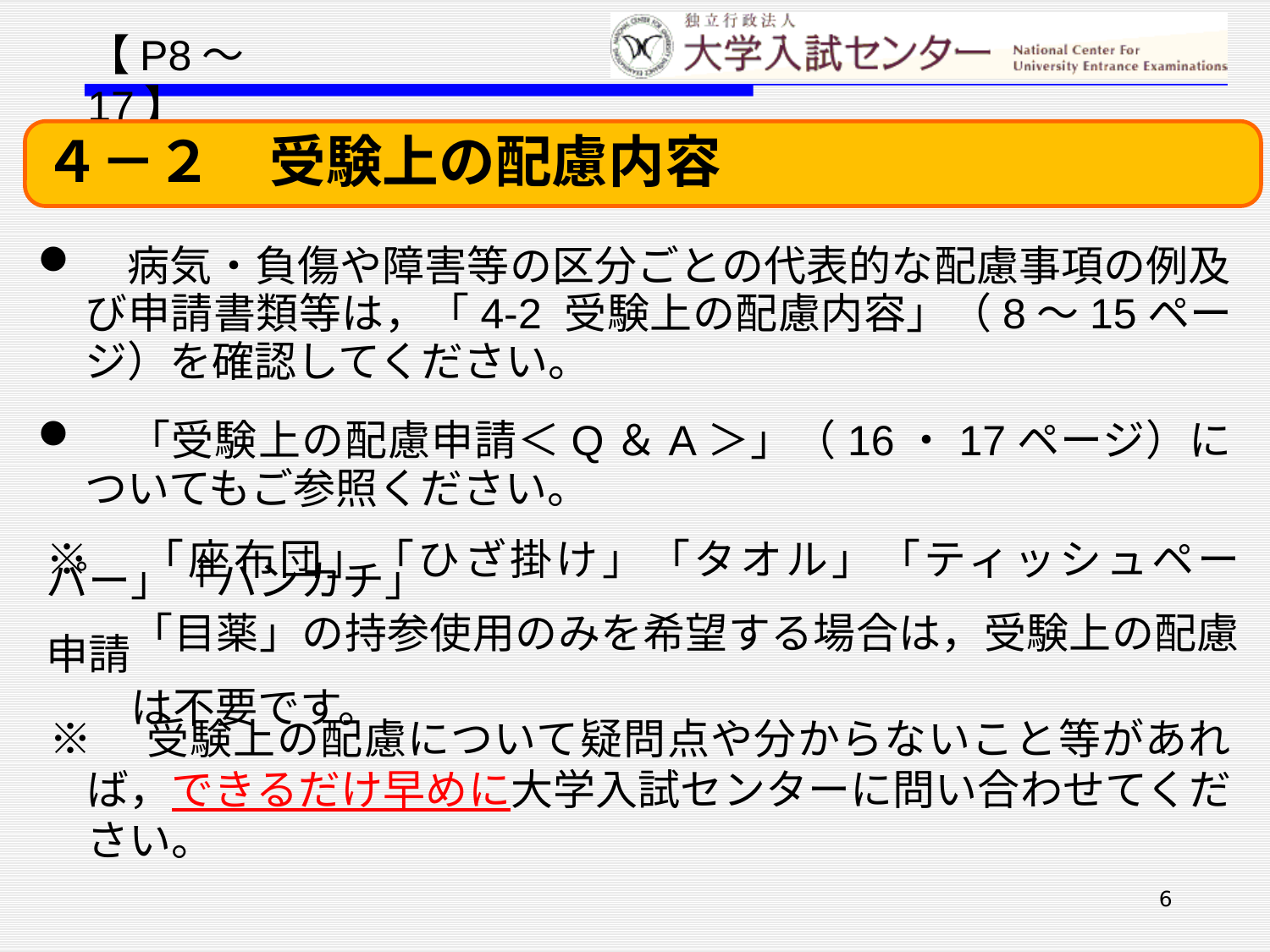

【P8～17】
４－２　受験上の配慮内容
　病気・負傷や障害等の区分ごとの代表的な配慮事項の例及び申請書類等は，「4-2 受験上の配慮内容」（8～15ページ）を確認してください。
　「受験上の配慮申請＜Q＆A＞」（16・17ページ）についてもご参照ください。
※   「座布団」「ひざ掛け」「タオル」「ティッシュペーパー」「ハンカチ」
　　「目薬」の持参使用のみを希望する場合は，受験上の配慮申請
　　は不要です。

 ※　受験上の配慮について疑問点や分からないこと等があれば，できるだけ早めに大学入試センターに問い合わせてください。
6